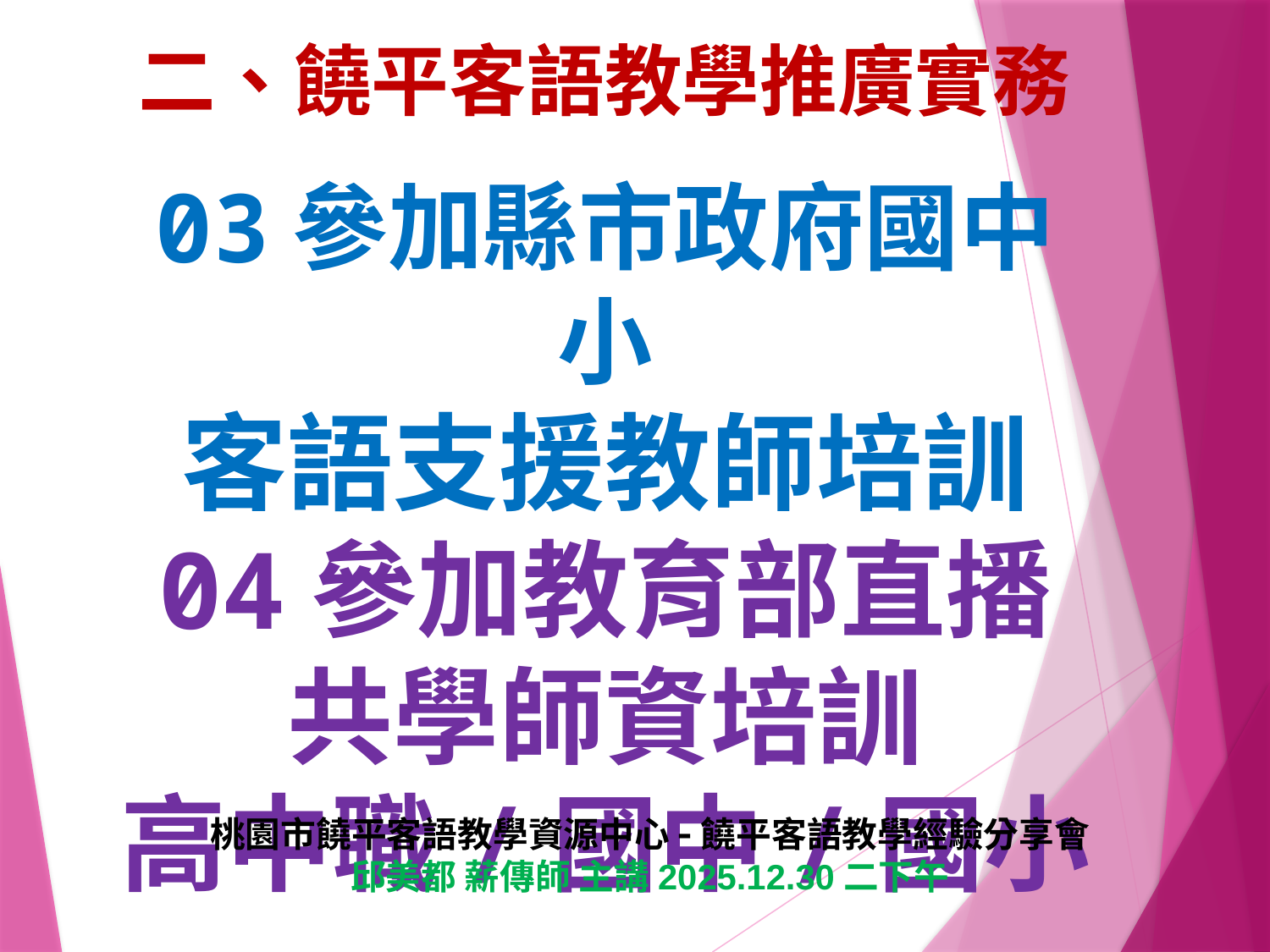

# 二、饒平客語教學推廣實務 03參加縣市政府國中小 客語支援教師培訓 04參加教育部直播共學師資培訓 高中職/國中/國小
桃園市饒平客語教學資源中心-饒平客語教學經驗分享會
邱美都 薪傳師 主講2025.12.30二下午